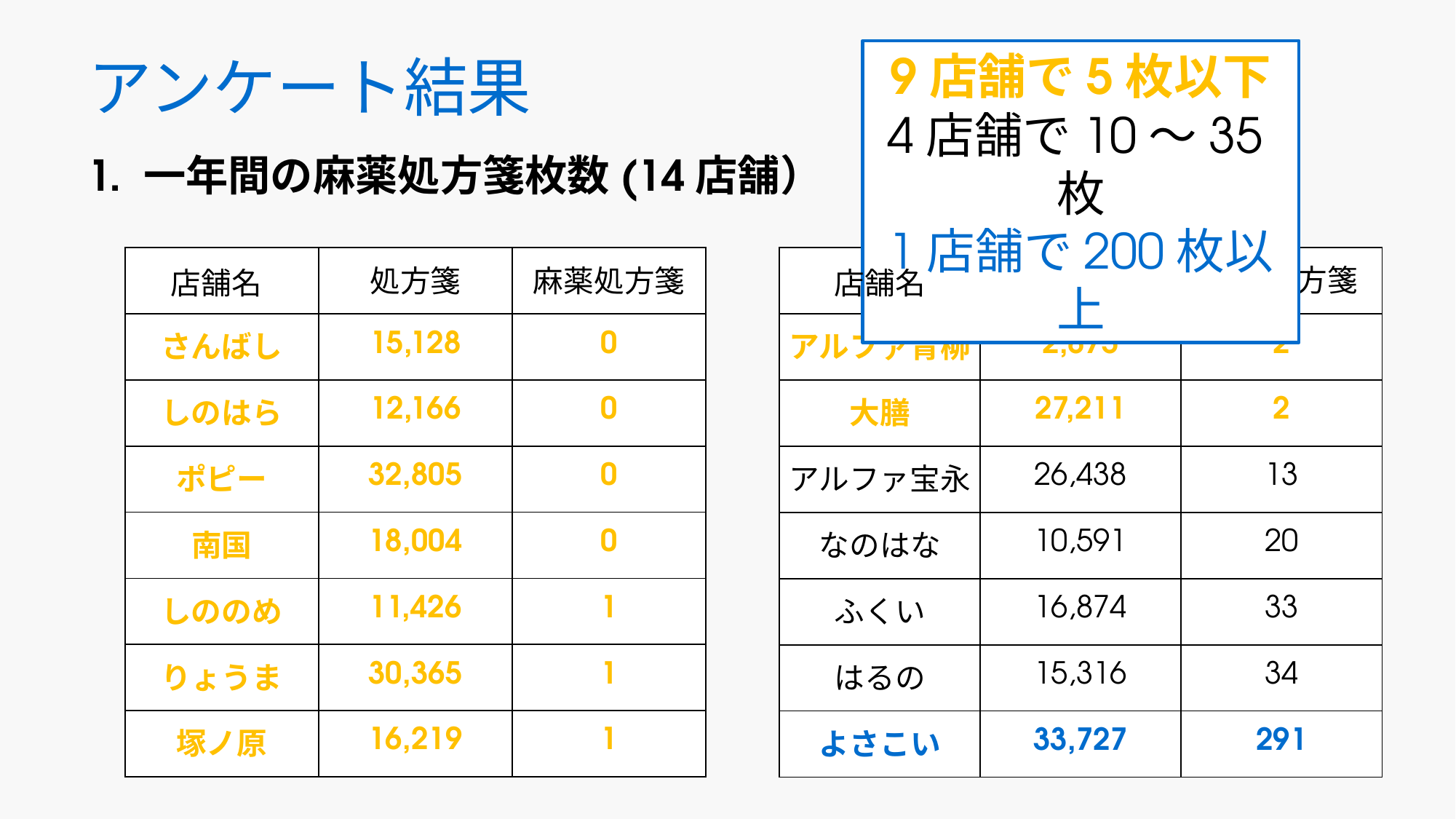

9店舗で5枚以下
4店舗で10〜35枚
1店舗で200枚以上
# アンケート結果
1. 一年間の麻薬処方箋枚数(14店舗）
|  | 処方箋 | 麻薬処方箋 |
| --- | --- | --- |
| アルファ青柳 | 2,875 | 2 |
| 大膳 | 27,211 | 2 |
| アルファ宝永 | 26,438 | 13 |
| なのはな | 10,591 | 20 |
| ふくい | 16,874 | 33 |
| はるの | 15,316 | 34 |
| よさこい | 33,727 | 291 |
|  | 処方箋 | 麻薬処方箋 |
| --- | --- | --- |
| さんばし | 15,128 | 0 |
| しのはら | 12,166 | 0 |
| ポピー | 32,805 | 0 |
| 南国 | 18,004 | 0 |
| しののめ | 11,426 | 1 |
| りょうま | 30,365 | 1 |
| 塚ノ原 | 16,219 | 1 |
店舗名
店舗名